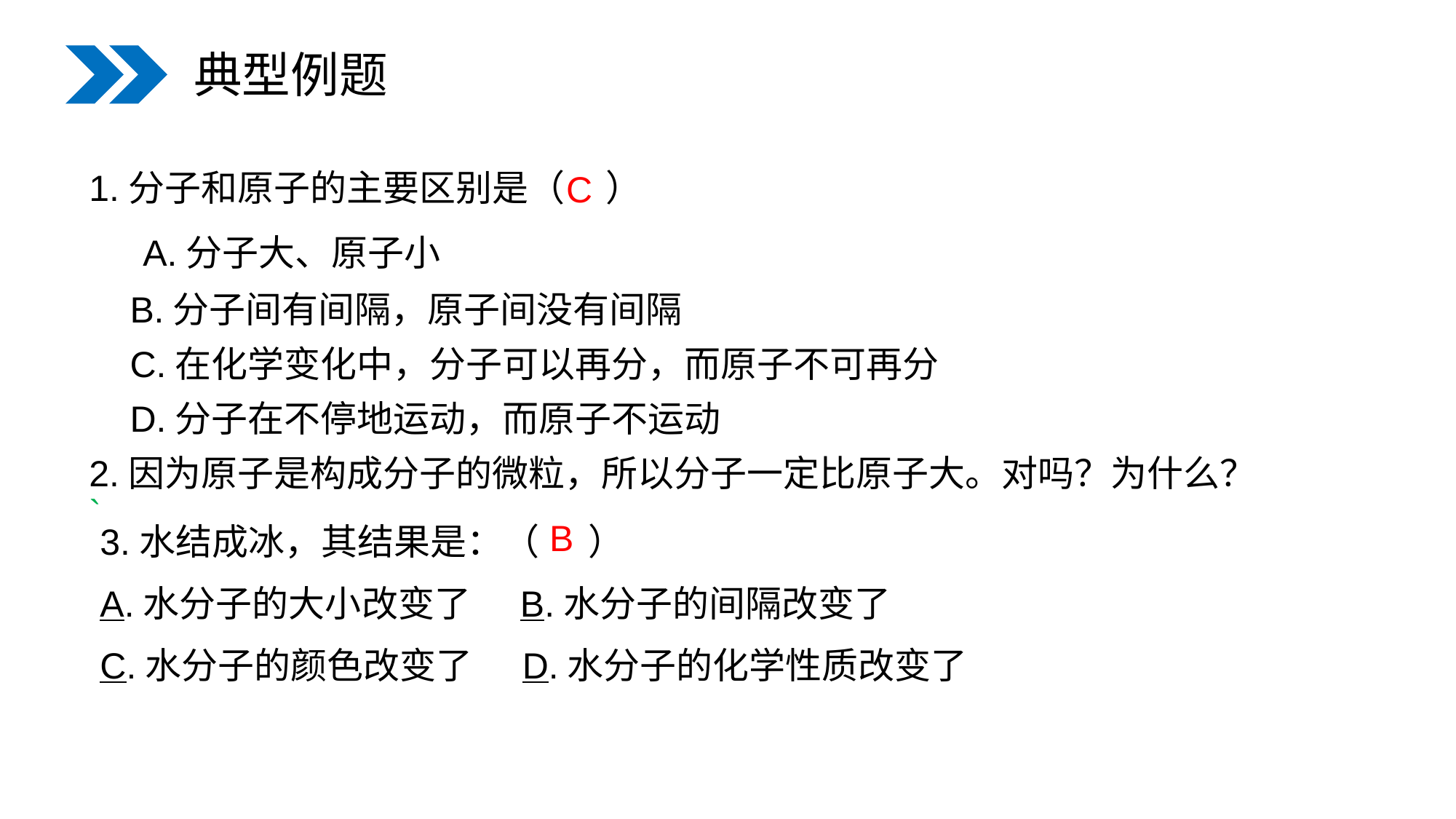

典型例题
C
1.分子和原子的主要区别是（     ）
    A.分子大、原子小
    B.分子间有间隔，原子间没有间隔
    C.在化学变化中，分子可以再分，而原子不可再分
    D.分子在不停地运动，而原子不运动
2.因为原子是构成分子的微粒，所以分子一定比原子大。对吗？为什么？`
B
3.水结成冰，其结果是：（      ）
A.水分子的大小改变了     B.水分子的间隔改变了
C.水分子的颜色改变了     D.水分子的化学性质改变了